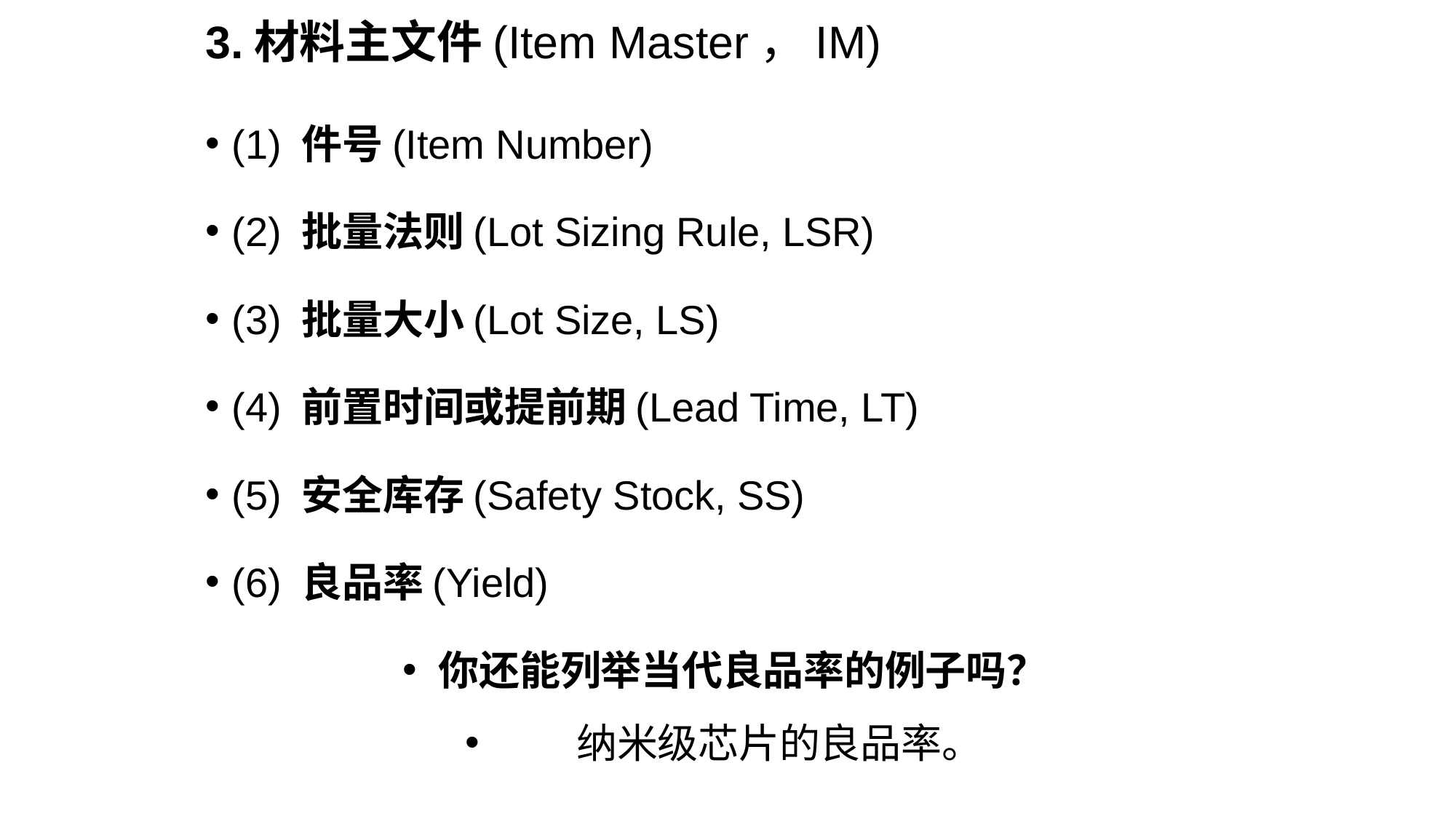

# 3.材料主文件(Item Master，IM)
(1) 件号(Item Number)
(2) 批量法则(Lot Sizing Rule, LSR)
(3) 批量大小(Lot Size, LS)
(4) 前置时间或提前期(Lead Time, LT)
(5) 安全库存(Safety Stock, SS)
(6) 良品率(Yield)
你还能列举当代良品率的例子吗？
       纳米级芯片的良品率。